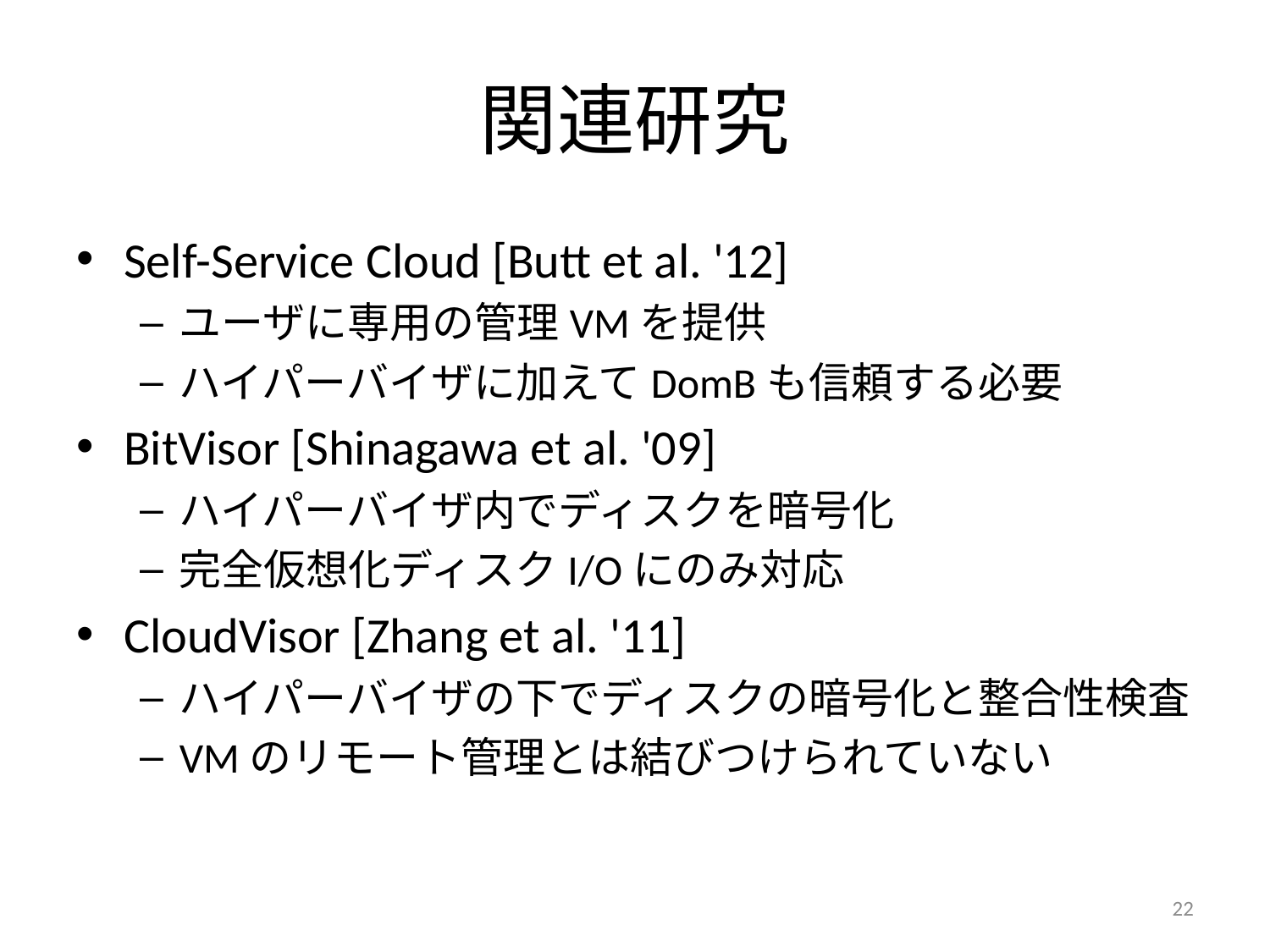

# 関連研究
Self-Service Cloud [Butt et al. '12]
ユーザに専用の管理VMを提供
ハイパーバイザに加えてDomBも信頼する必要
BitVisor [Shinagawa et al. '09]
ハイパーバイザ内でディスクを暗号化
完全仮想化ディスクI/Oにのみ対応
CloudVisor [Zhang et al. '11]
ハイパーバイザの下でディスクの暗号化と整合性検査
VMのリモート管理とは結びつけられていない
22